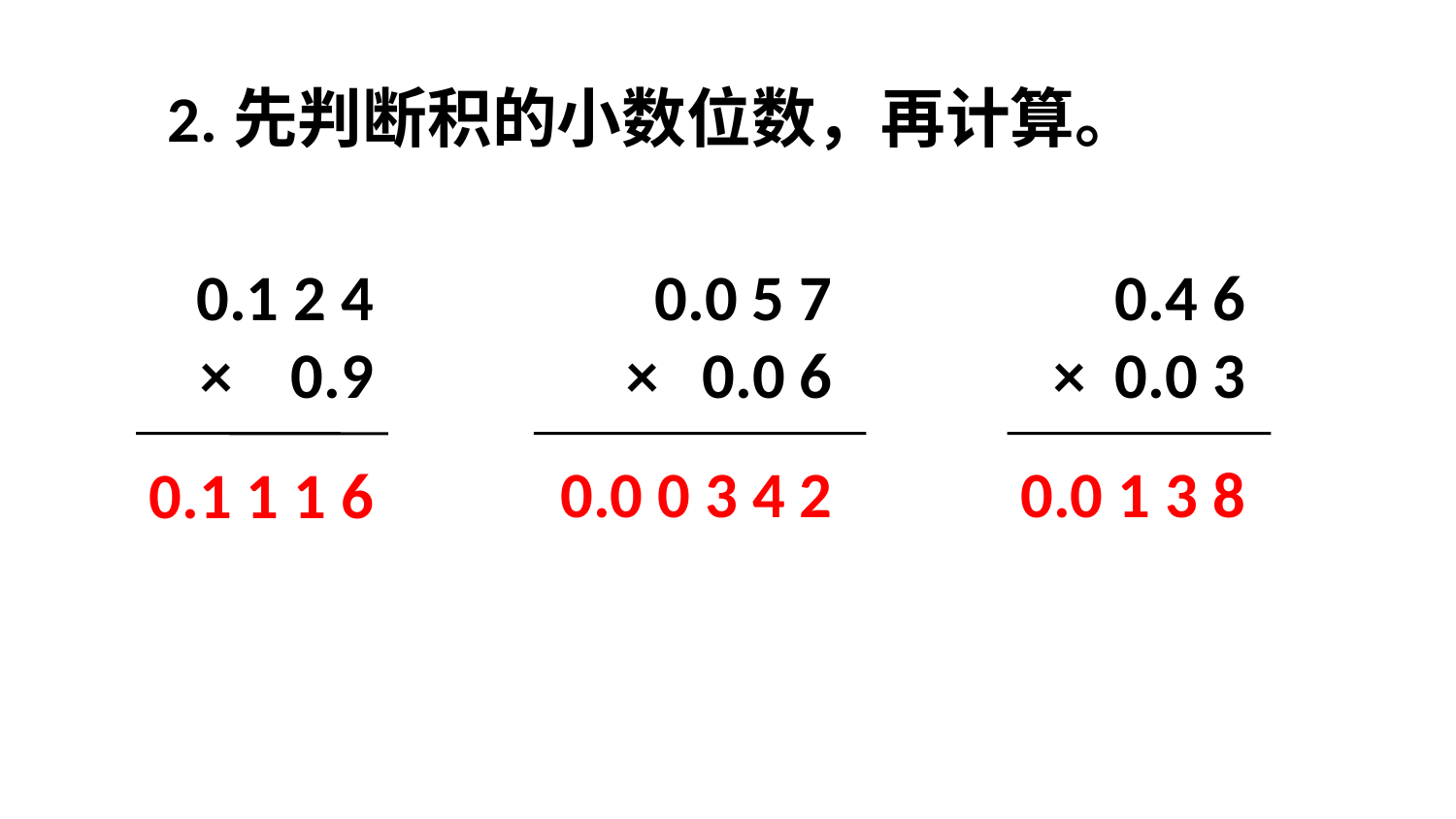

2.先判断积的小数位数，再计算。
     0.1 2 4
×    0.9

       0.0 5 7
×   0.0 6

          0.4 6
×  0.0 3

0.0 0 3 4 2
0.0 1 3 8
0.1 1 1 6